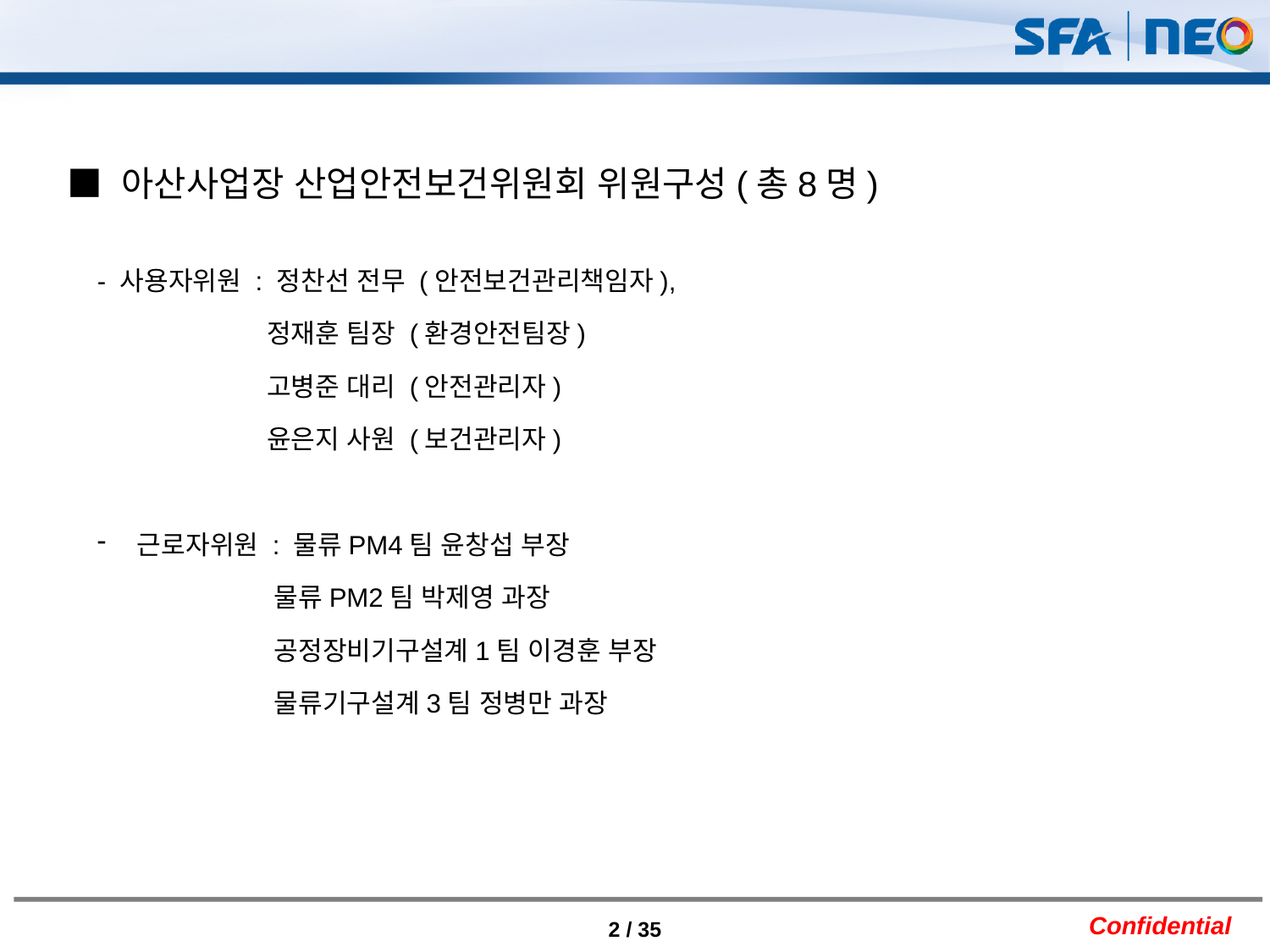

■ 아산사업장 산업안전보건위원회 위원구성(총8명)
- 사용자위원 : 정찬선 전무 (안전보건관리책임자),
                      정재훈 팀장 (환경안전팀장)
                      고병준 대리 (안전관리자)
                      윤은지 사원 (보건관리자)

근로자위원 : 물류PM4팀 윤창섭 부장
                       물류PM2팀 박제영 과장
                       공정장비기구설계1팀 이경훈 부장
                       물류기구설계3팀 정병만 과장